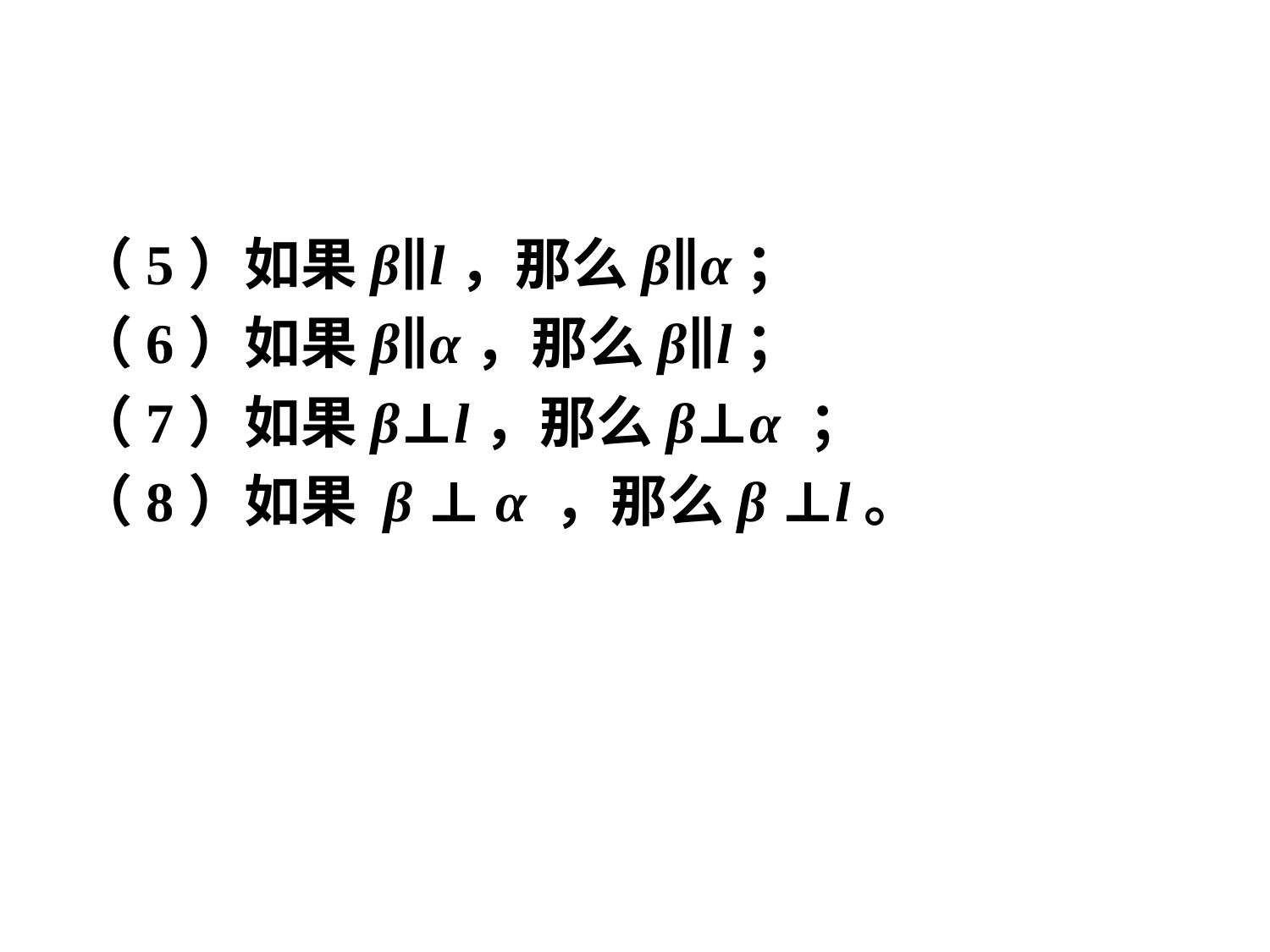

（5）如果β∥l，那么β∥α；
（6）如果β∥α，那么β∥l；
（7）如果β⊥l，那么β⊥α ；
（8）如果 β ⊥ α ，那么β ⊥l。